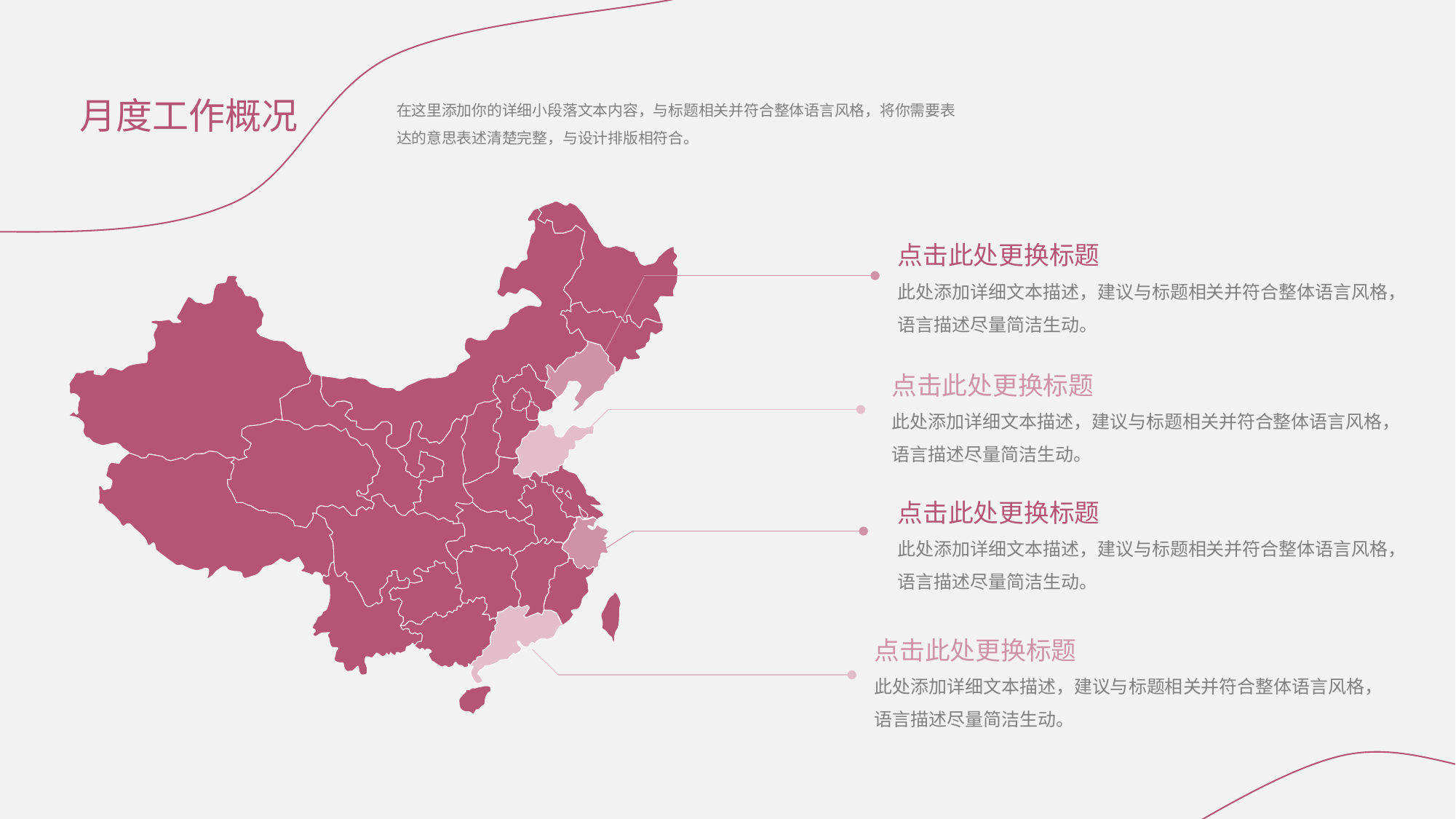

月度工作概况
在这里添加你的详细小段落文本内容，与标题相关并符合整体语言风格，将你需要表达的意思表述清楚完整，与设计排版相符合。

点击此处更换标题
此处添加详细文本描述，建议与标题相关并符合整体语言风格，语言描述尽量简洁生动。

点击此处更换标题
此处添加详细文本描述，建议与标题相关并符合整体语言风格，语言描述尽量简洁生动。

点击此处更换标题
此处添加详细文本描述，建议与标题相关并符合整体语言风格，语言描述尽量简洁生动。

点击此处更换标题
此处添加详细文本描述，建议与标题相关并符合整体语言风格，语言描述尽量简洁生动。